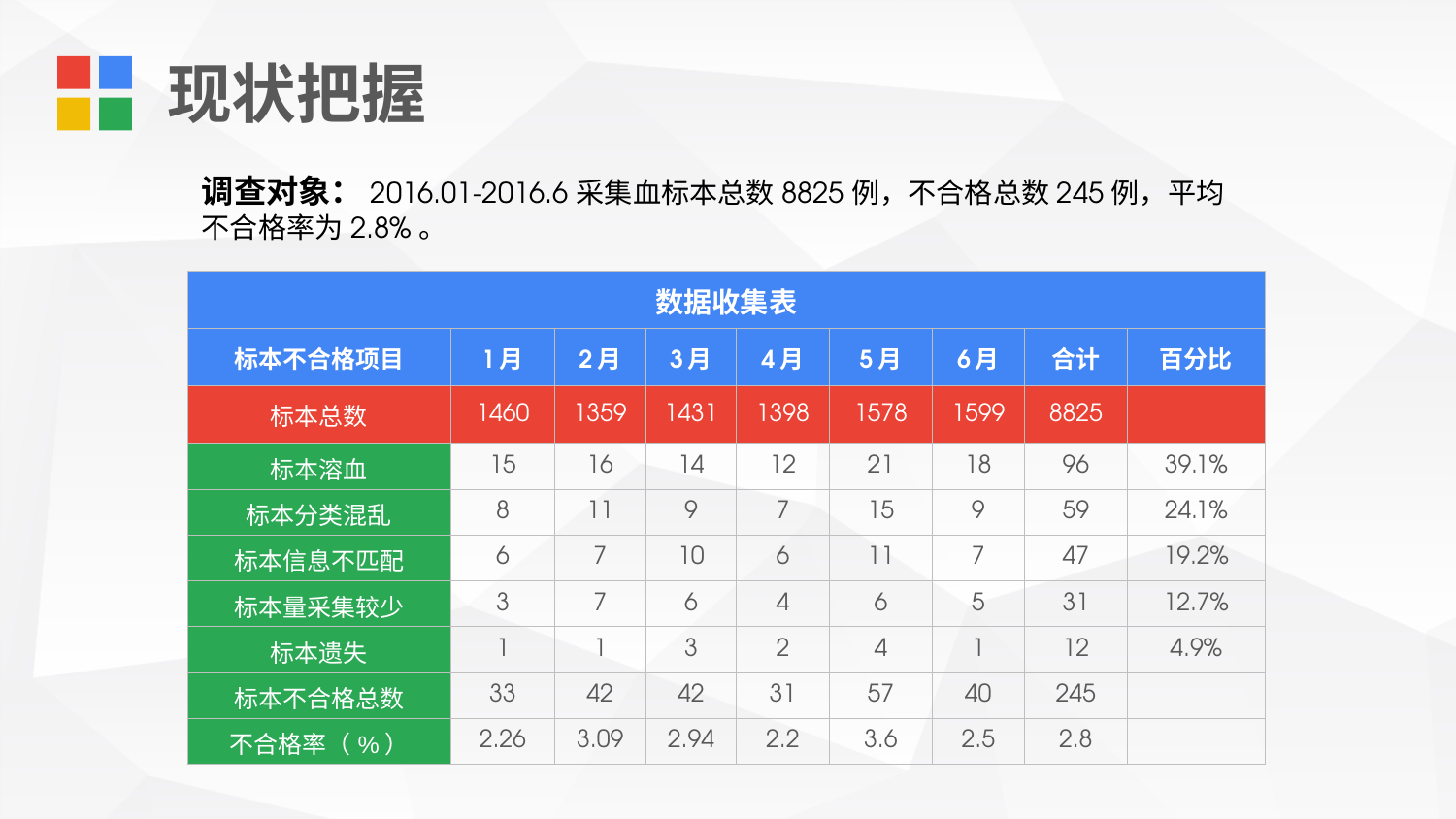

现状把握
调查对象：2016.01-2016.6采集血标本总数8825例，不合格总数245例，平均不合格率为2.8%。
| 数据收集表 |  |  |  |  |  |  |  |  |
| --- | --- | --- | --- | --- | --- | --- | --- | --- |
| 标本不合格项目 | 1月 | 2月 | 3月 | 4月 | 5月 | 6月 | 合计 | 百分比 |
| 标本总数 | 1460 | 1359 | 1431 | 1398 | 1578 | 1599 | 8825 |  |
| 标本溶血 | 15 | 16 | 14 | 12 | 21 | 18 | 96 | 39.1% |
| 标本分类混乱 | 8 | 11 | 9 | 7 | 15 | 9 | 59 | 24.1% |
| 标本信息不匹配 | 6 | 7 | 10 | 6 | 11 | 7 | 47 | 19.2% |
| 标本量采集较少 | 3 | 7 | 6 | 4 | 6 | 5 | 31 | 12.7% |
| 标本遗失 | 1 | 1 | 3 | 2 | 4 | 1 | 12 | 4.9% |
| 标本不合格总数 | 33 | 42 | 42 | 31 | 57 | 40 | 245 |  |
| 不合格率（%） | 2.26 | 3.09 | 2.94 | 2.2 | 3.6 | 2.5 | 2.8 |  |